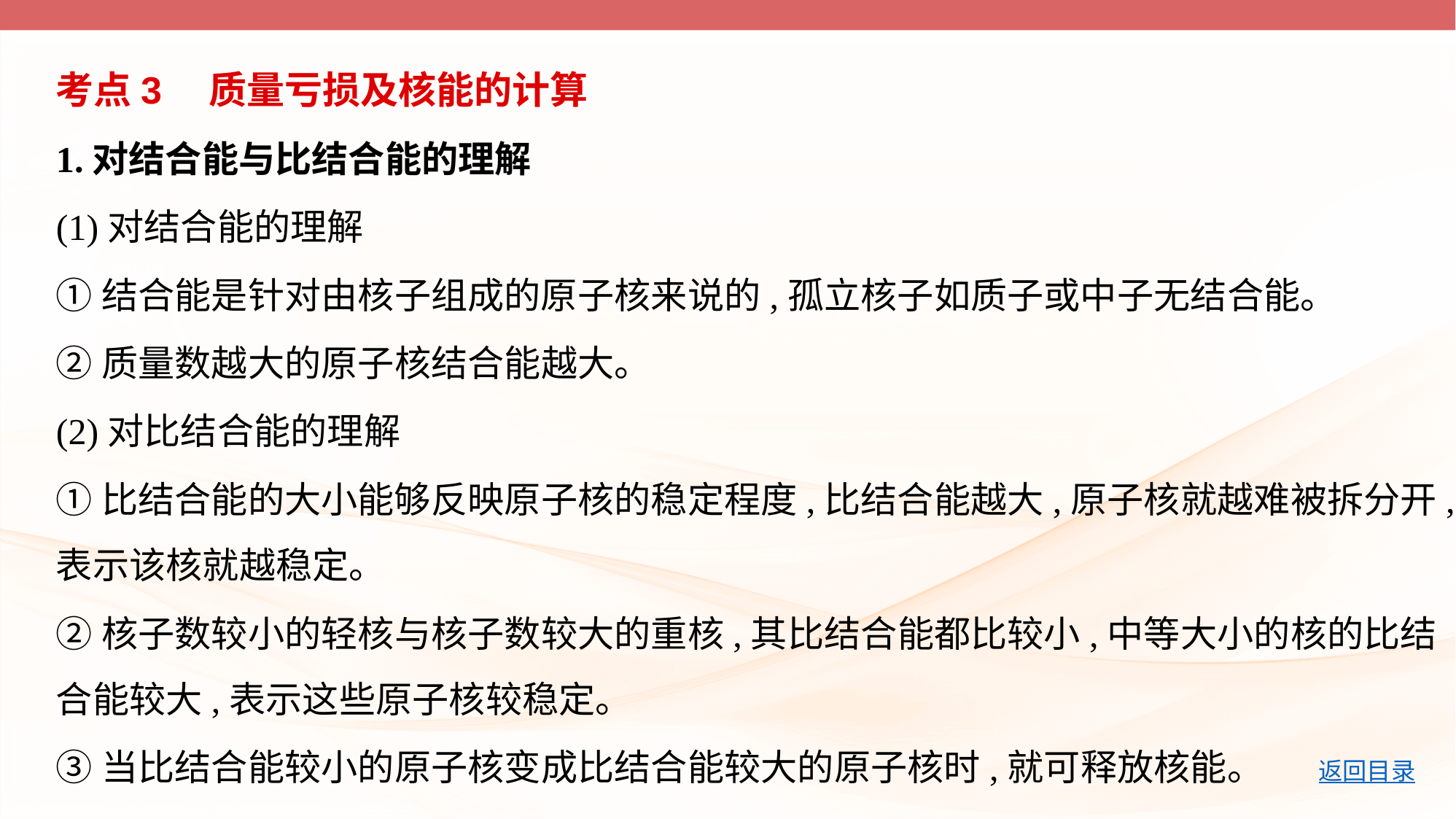

考点3　质量亏损及核能的计算
1.对结合能与比结合能的理解
(1)对结合能的理解
①结合能是针对由核子组成的原子核来说的,孤立核子如质子或中子无结合能。
②质量数越大的原子核结合能越大。
(2)对比结合能的理解
①比结合能的大小能够反映原子核的稳定程度,比结合能越大,原子核就越难被拆分开,
表示该核就越稳定。
②核子数较小的轻核与核子数较大的重核,其比结合能都比较小,中等大小的核的比结
合能较大,表示这些原子核较稳定。
③当比结合能较小的原子核变成比结合能较大的原子核时,就可释放核能。